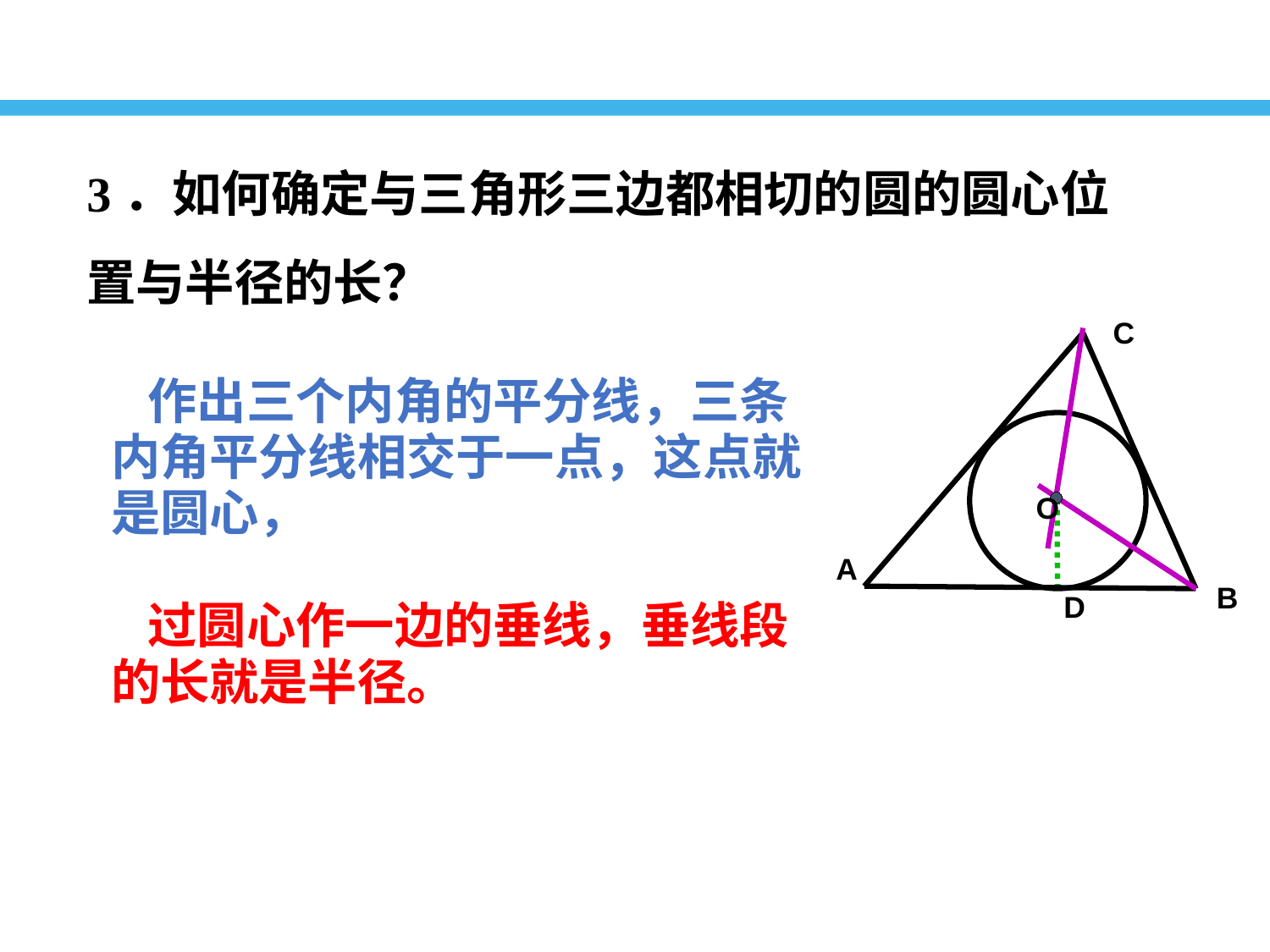

3．如何确定与三角形三边都相切的圆的圆心位置与半径的长？
C

作出三个内角的平分线，三条内角平分线相交于一点，这点就是圆心，

过圆心作一边的垂线，垂线段的长就是半径。

O

A
B

D